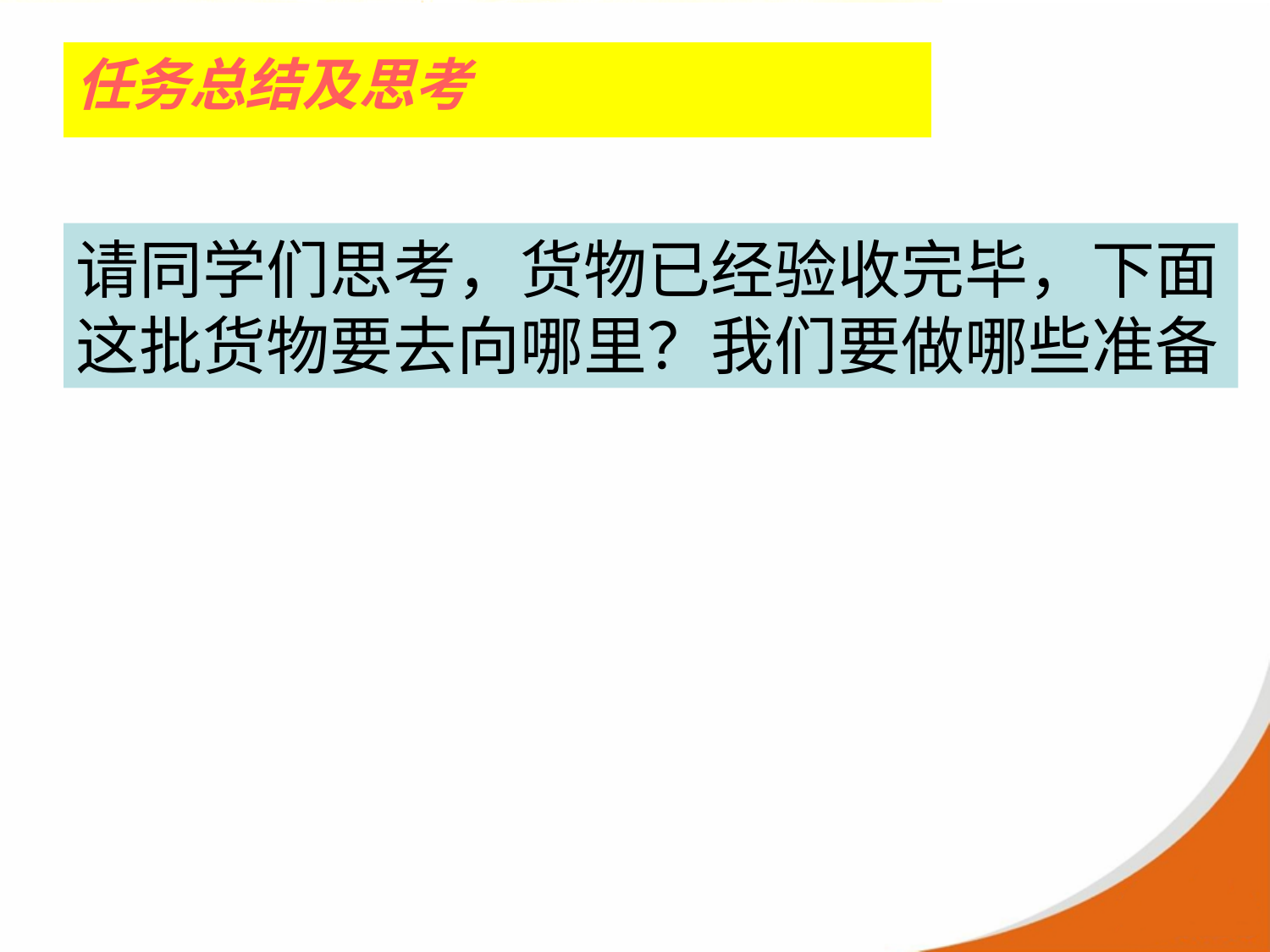

任务总结及思考
请同学们思考，货物已经验收完毕，下面这批货物要去向哪里？我们要做哪些准备